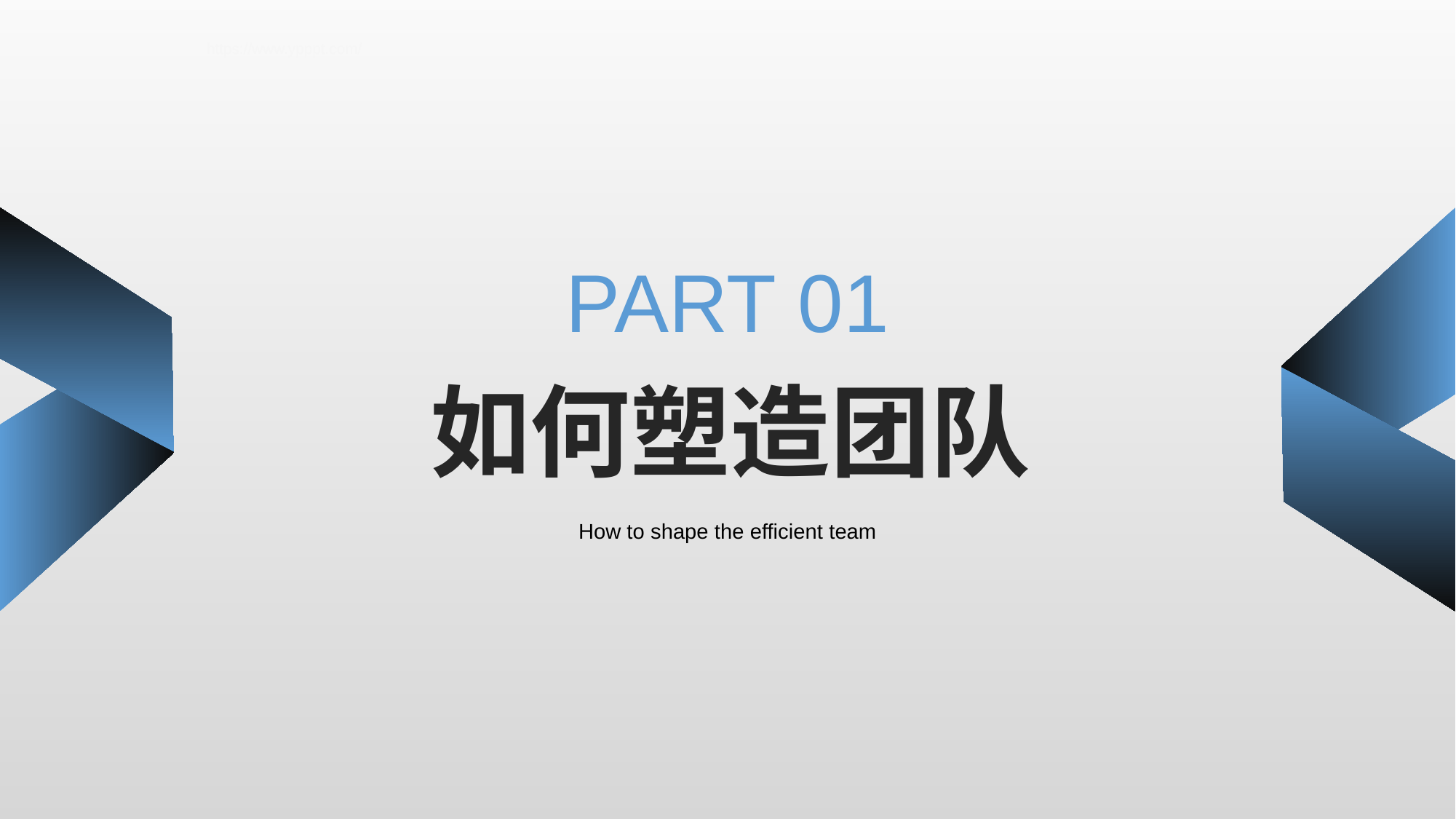

https://www.ypppt.com/

PART 01
如何塑造团队
How to shape the efficient team